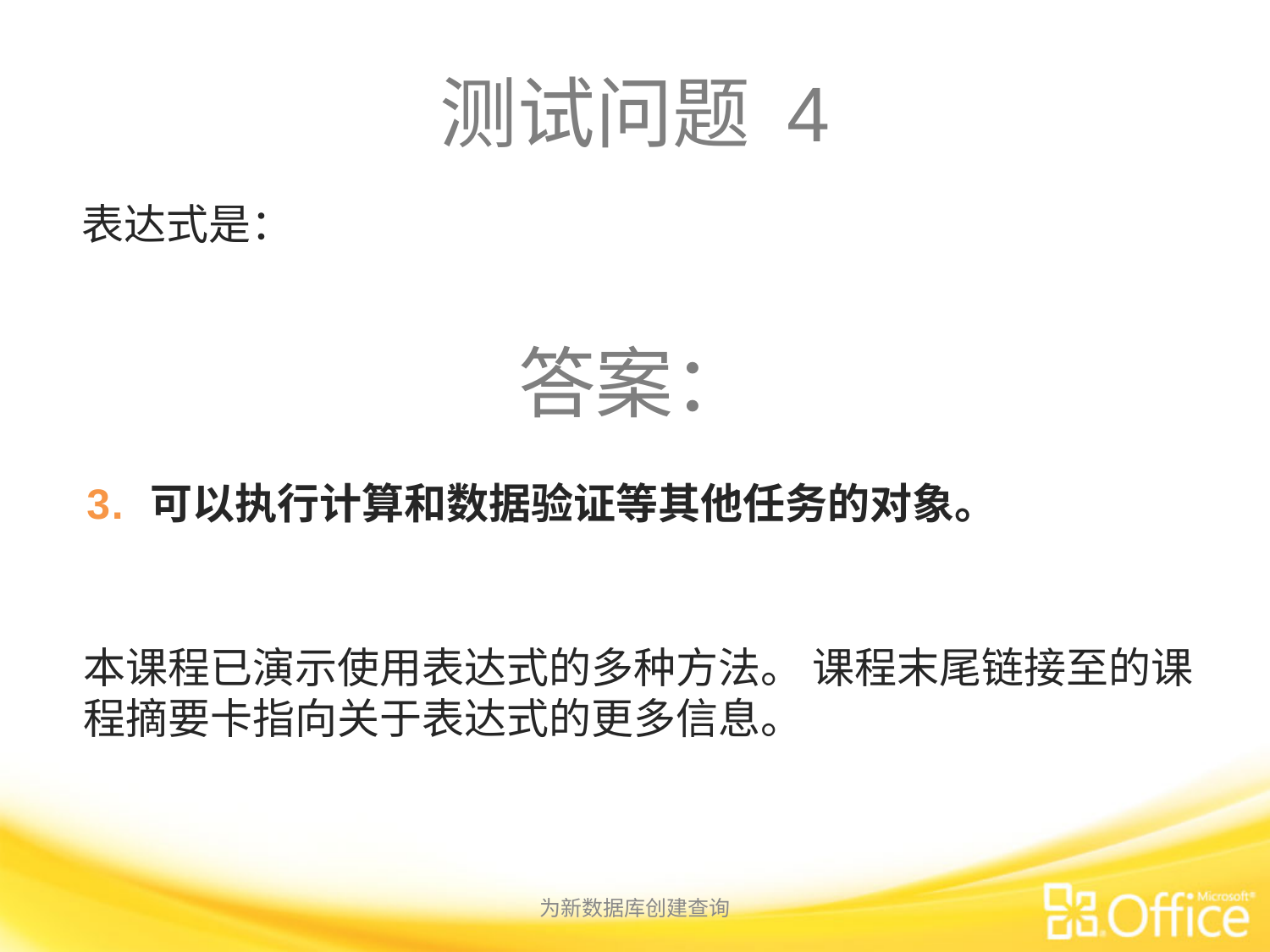

# 测试问题 4
表达式是：
答案：
可以执行计算和数据验证等其他任务的对象。
本课程已演示使用表达式的多种方法。 课程末尾链接至的课程摘要卡指向关于表达式的更多信息。
为新数据库创建查询